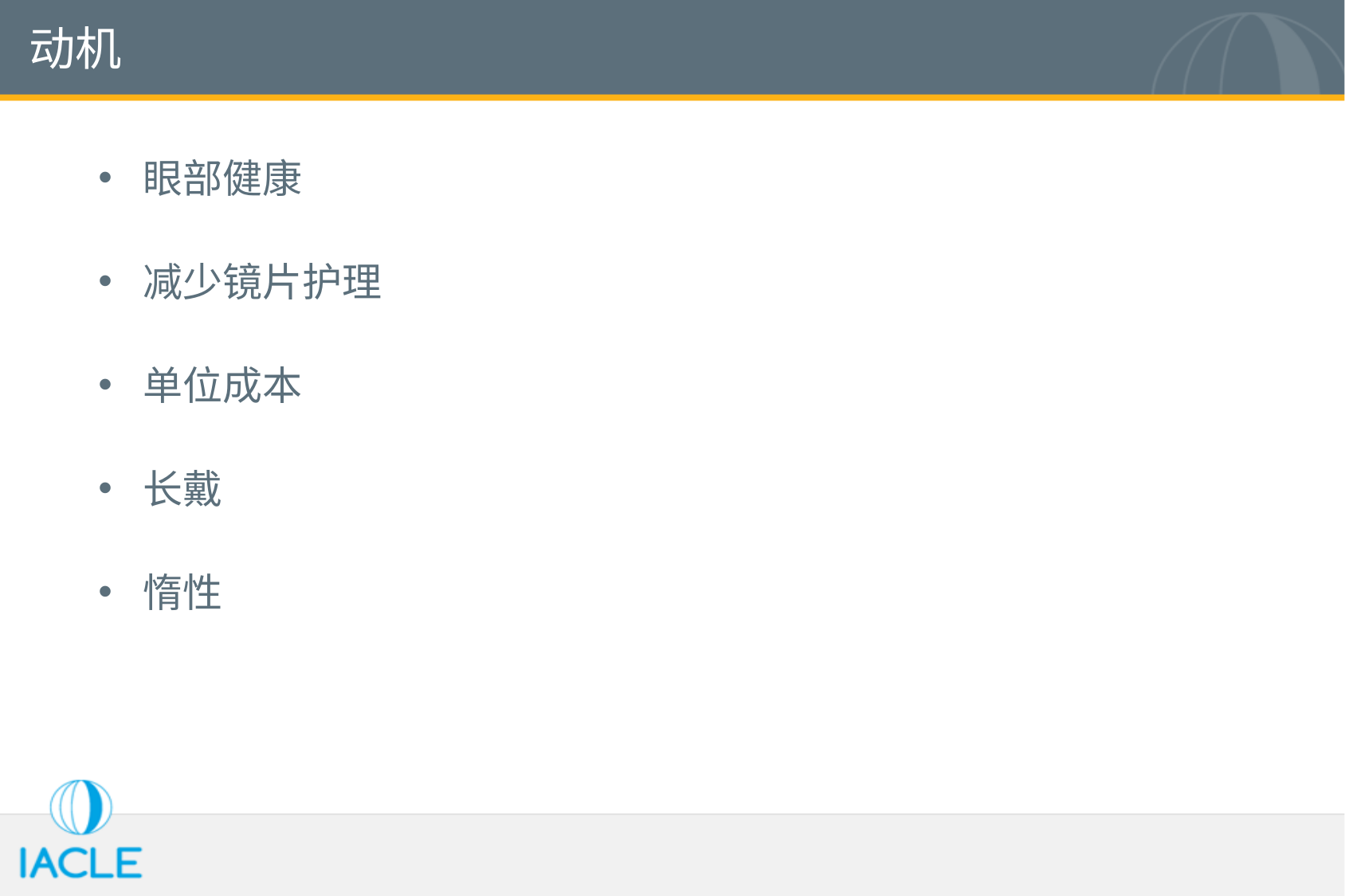

# 动机
眼部健康
减少镜片护理
单位成本
长戴
惰性